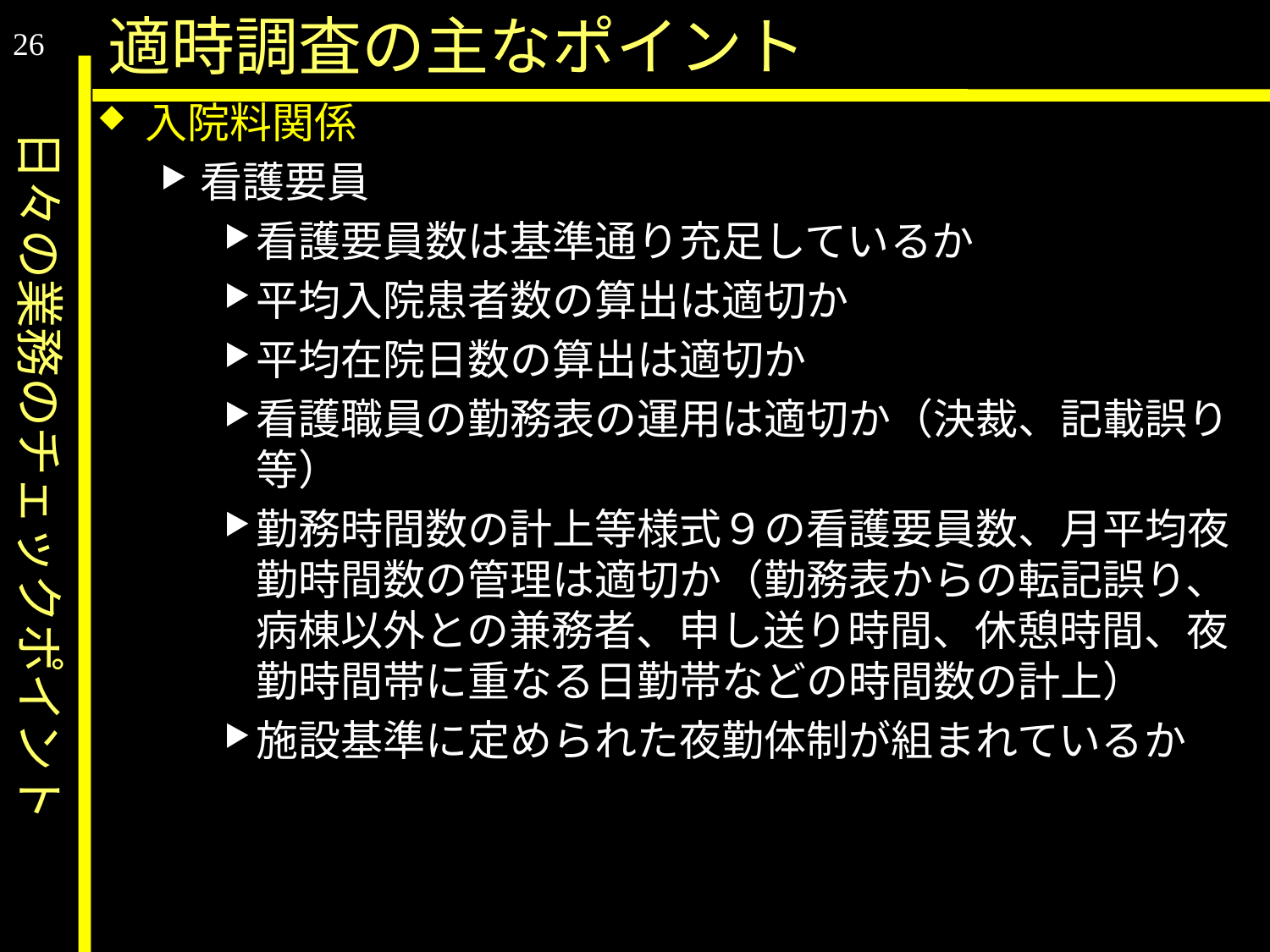

日々の業務のチェックポイント
適時調査の主なポイント
26

入院料関係
看護要員
看護要員数は基準通り充足しているか
平均入院患者数の算出は適切か
平均在院日数の算出は適切か
看護職員の勤務表の運用は適切か（決裁、記載誤り等）
勤務時間数の計上等様式９の看護要員数、月平均夜勤時間数の管理は適切か（勤務表からの転記誤り、病棟以外との兼務者、申し送り時間、休憩時間、夜勤時間帯に重なる日勤帯などの時間数の計上）
施設基準に定められた夜勤体制が組まれているか